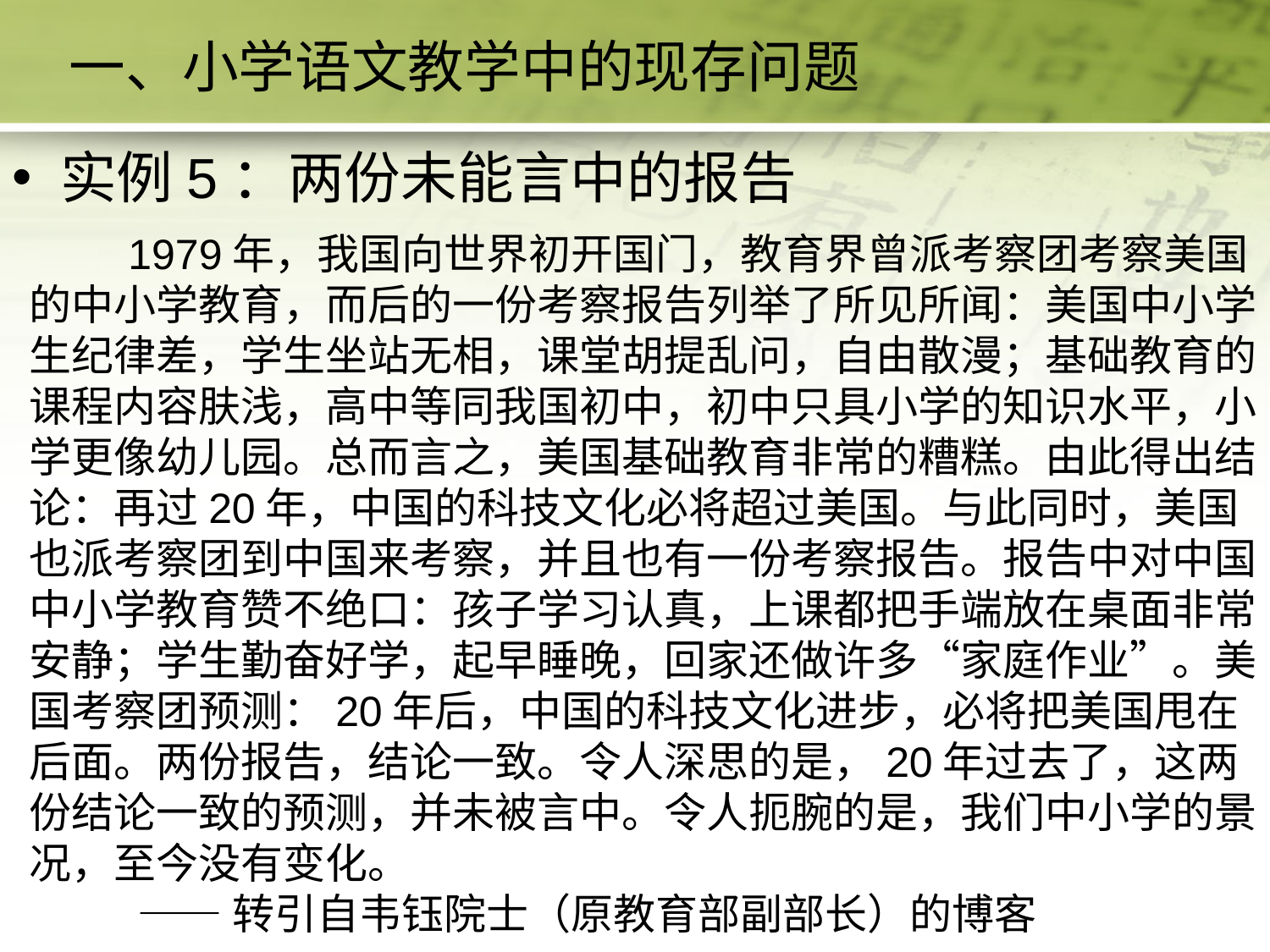

一、小学语文教学中的现存问题
实例5：两份未能言中的报告
1979年，我国向世界初开国门，教育界曾派考察团考察美国的中小学教育，而后的一份考察报告列举了所见所闻：美国中小学生纪律差，学生坐站无相，课堂胡提乱问，自由散漫；基础教育的课程内容肤浅，高中等同我国初中，初中只具小学的知识水平，小学更像幼儿园。总而言之，美国基础教育非常的糟糕。由此得出结论：再过20年，中国的科技文化必将超过美国。与此同时，美国也派考察团到中国来考察，并且也有一份考察报告。报告中对中国中小学教育赞不绝口：孩子学习认真，上课都把手端放在桌面非常安静；学生勤奋好学，起早睡晚，回家还做许多“家庭作业”。美国考察团预测：20年后，中国的科技文化进步，必将把美国甩在后面。两份报告，结论一致。令人深思的是，20年过去了，这两份结论一致的预测，并未被言中。令人扼腕的是，我们中小学的景况，至今没有变化。
 ——转引自韦钰院士（原教育部副部长）的博客